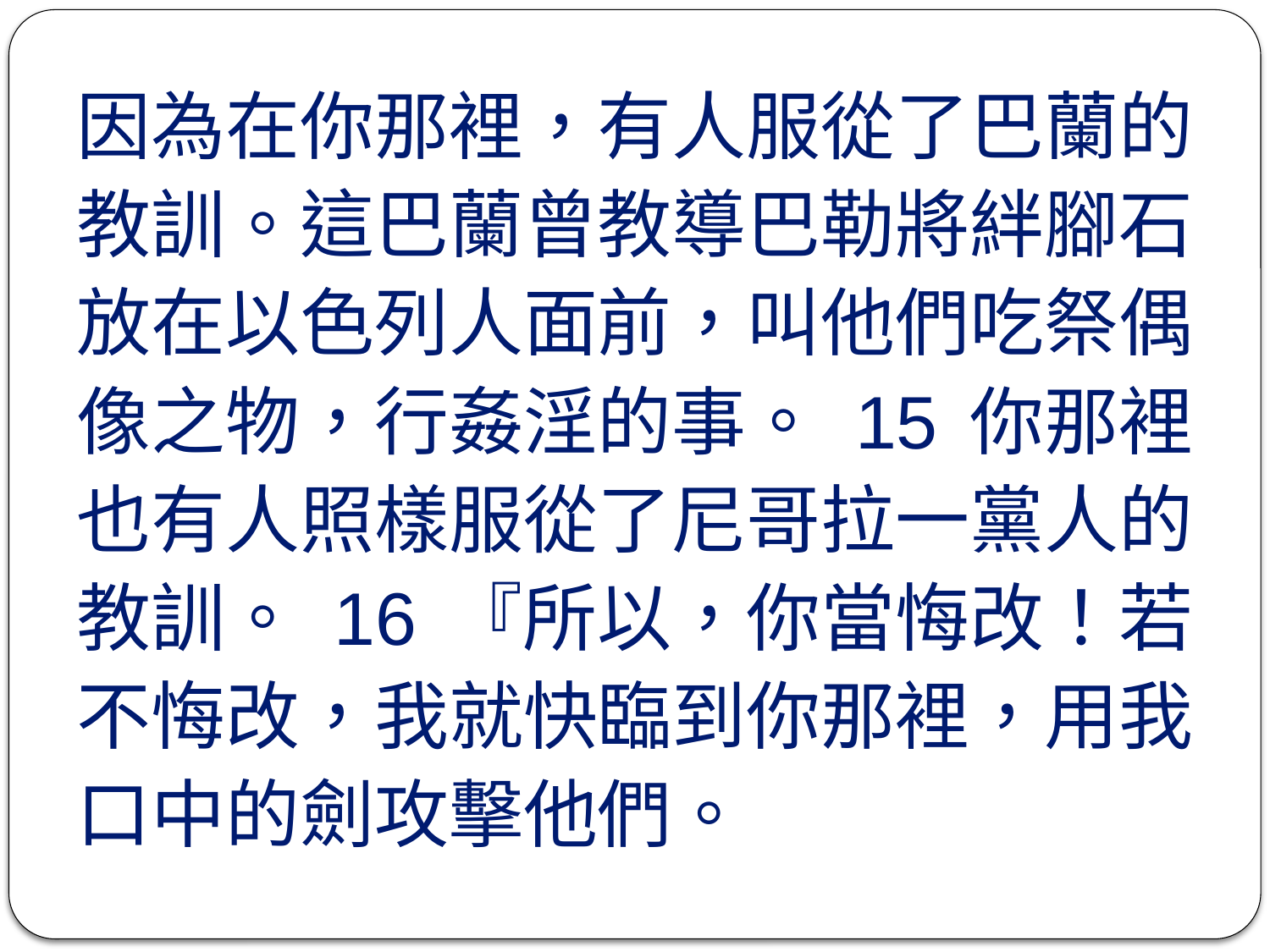

因為在你那裡，有人服從了巴蘭的教訓。這巴蘭曾教導巴勒將絆腳石放在以色列人面前，叫他們吃祭偶像之物，行姦淫的事。 15 你那裡也有人照樣服從了尼哥拉一黨人的教訓。 16 『所以，你當悔改！若不悔改，我就快臨到你那裡，用我口中的劍攻擊他們。